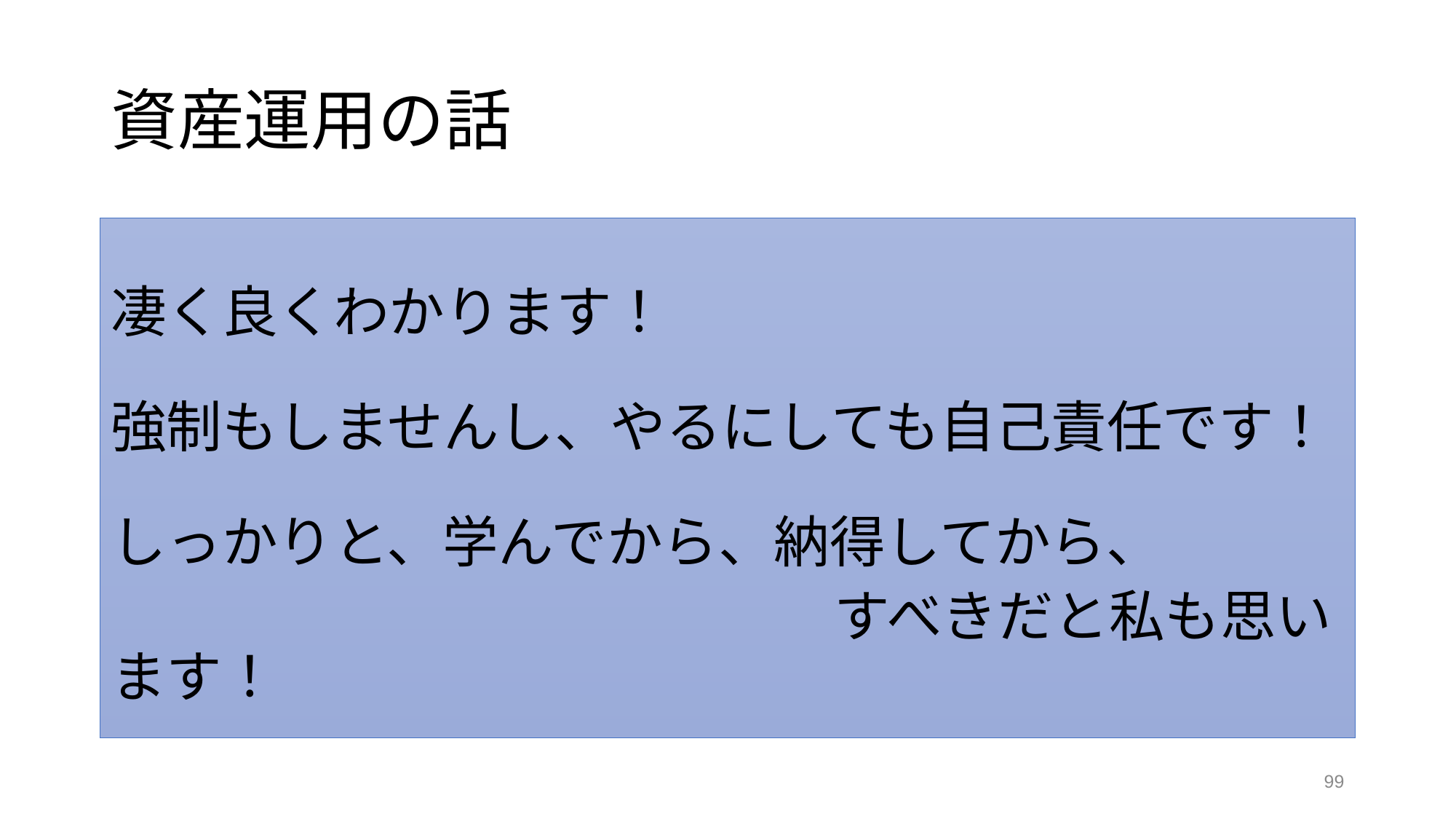

# 資産運用の話

凄く良くわかります！

強制もしませんし、やるにしても自己責任です！

しっかりと、学んでから、納得してから、
　　　　　　　　　　　　　すべきだと私も思います！

99